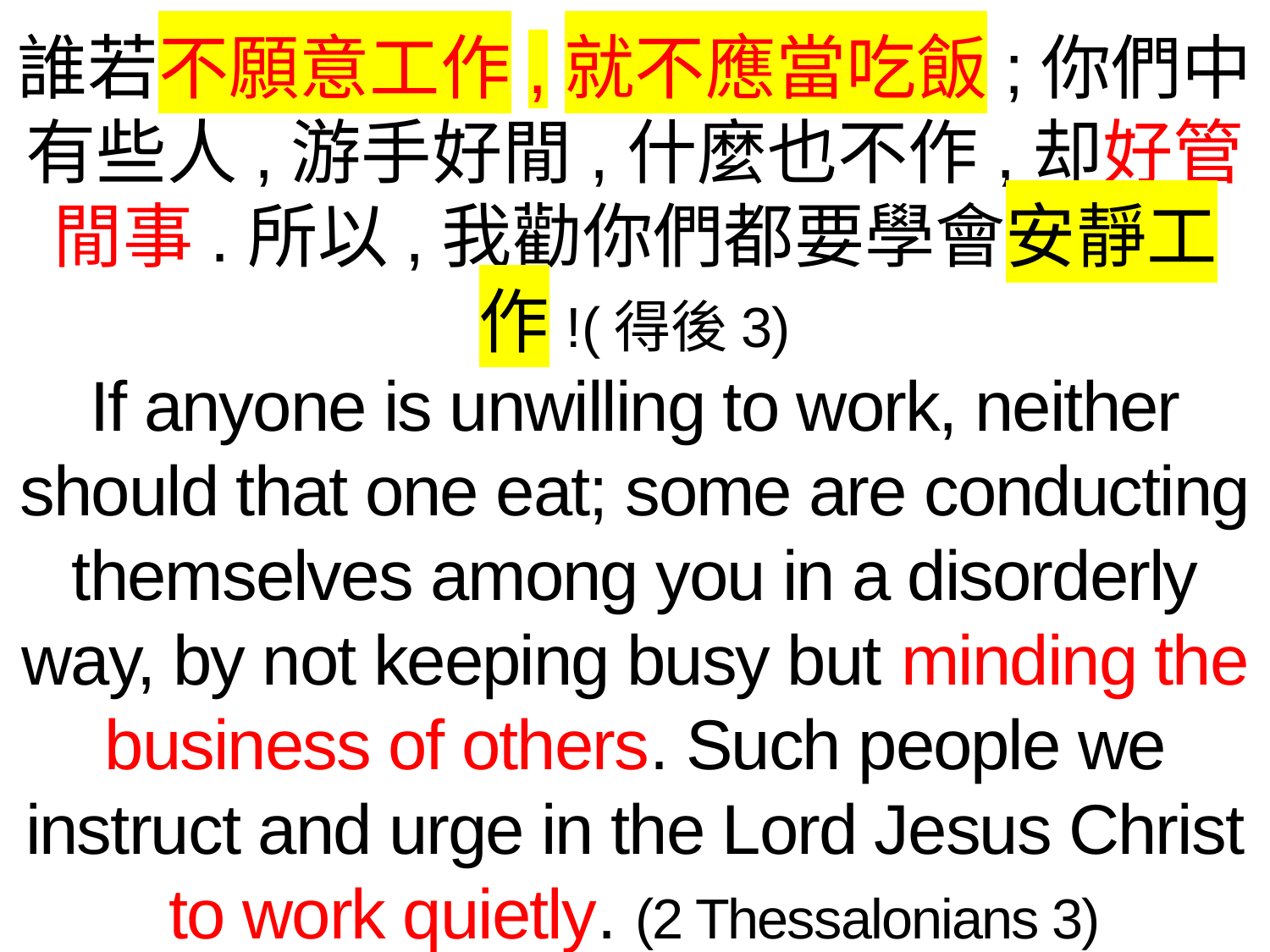

誰若不願意工作,就不應當吃飯;你們中有些人,游手好閒,什麼也不作,却好管閒事.所以,我勸你們都要學會安靜工作!(得後3)
If anyone is unwilling to work, neither should that one eat; some are conducting themselves among you in a disorderly way, by not keeping busy but minding the business of others. Such people we instruct and urge in the Lord Jesus Christ to work quietly. (2 Thessalonians 3)